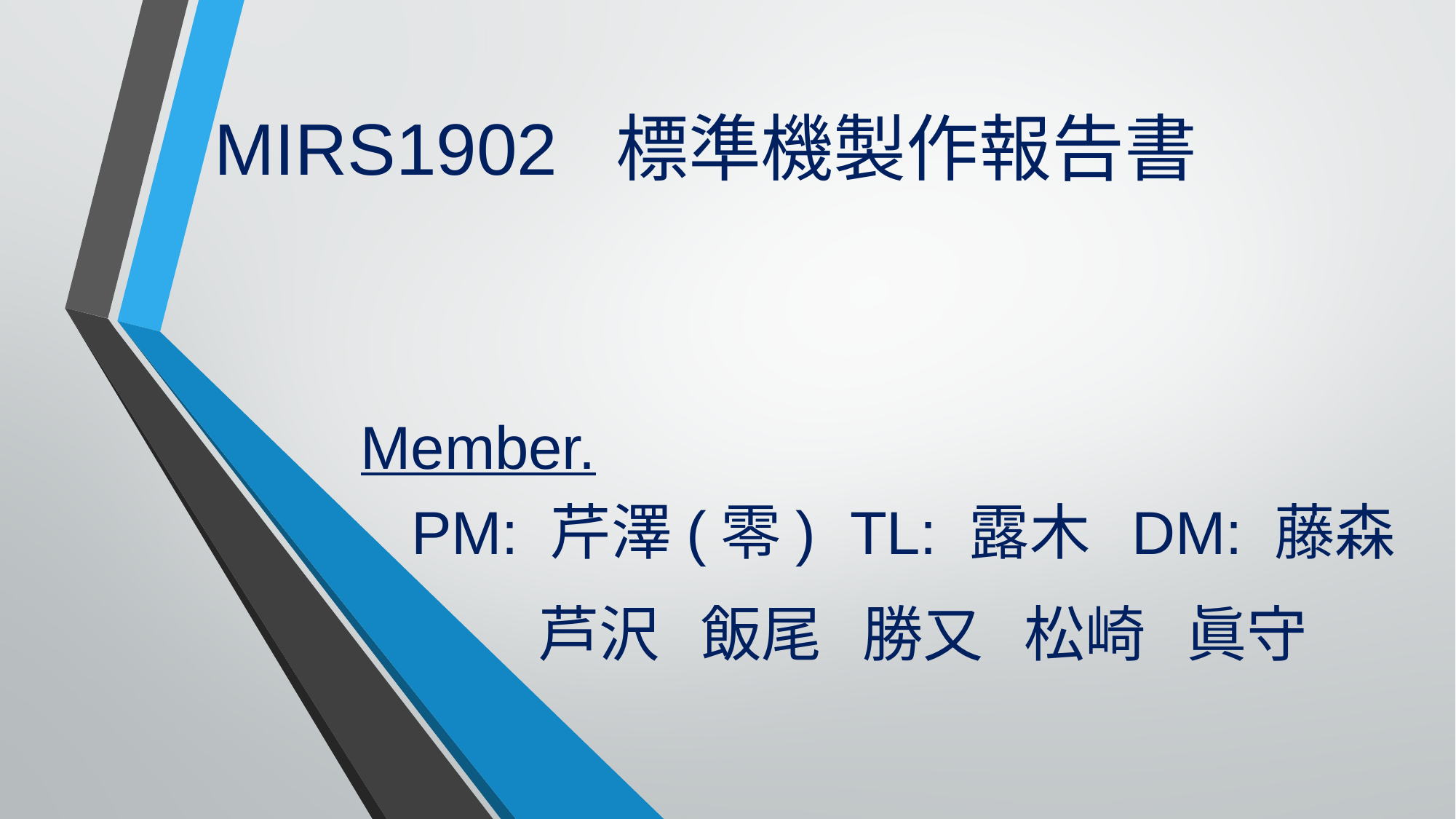

MIRS1902  標準機製作報告書
Member.

   PM: 芹澤(零)  TL: 露木  DM: 藤森

            芦沢   飯尾   勝又   松崎   眞守